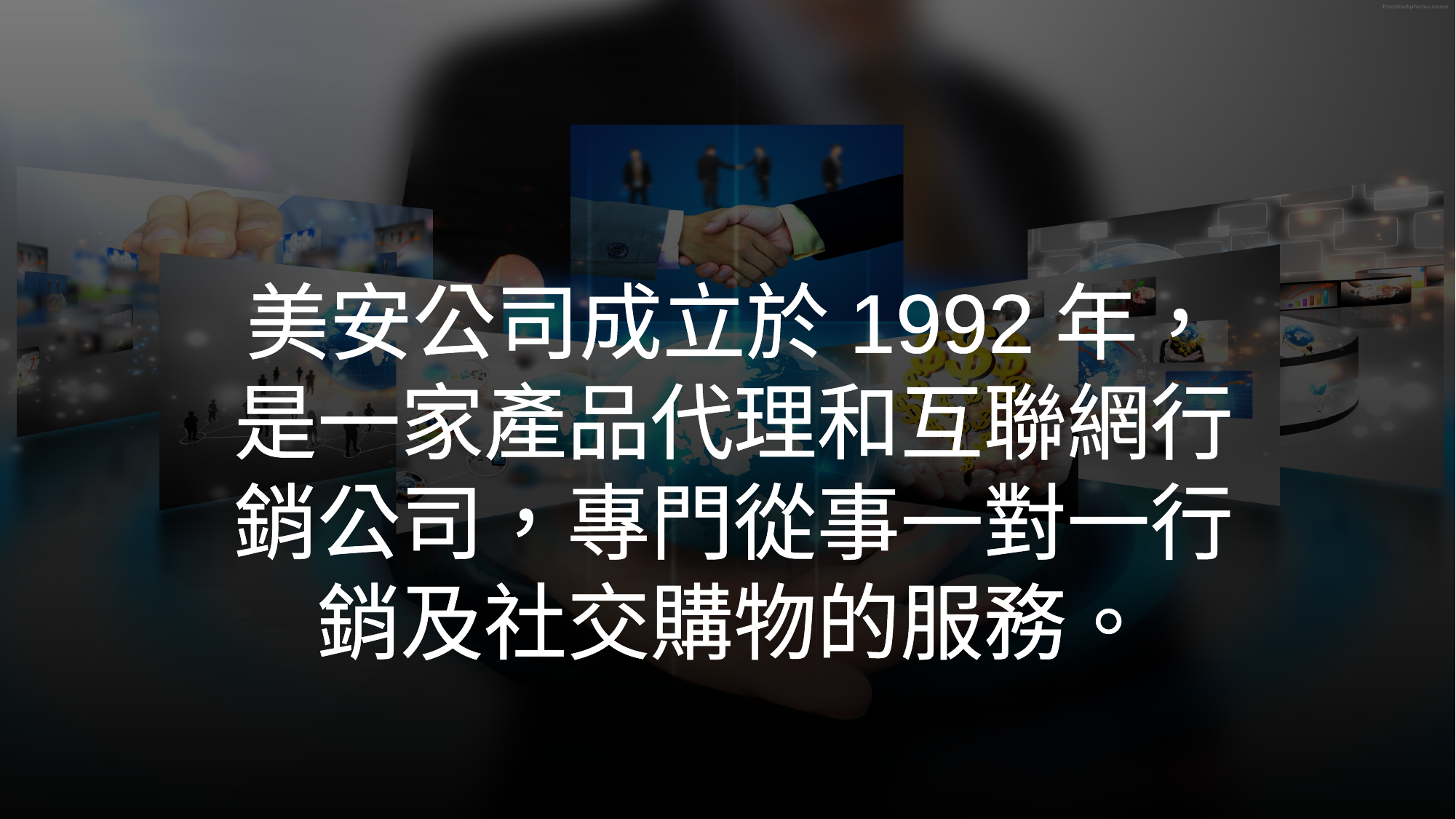

美安公司成立於1992年，是一家產品代理和互聯網行銷公司，專門從事一對一行銷及社交購物的服務。